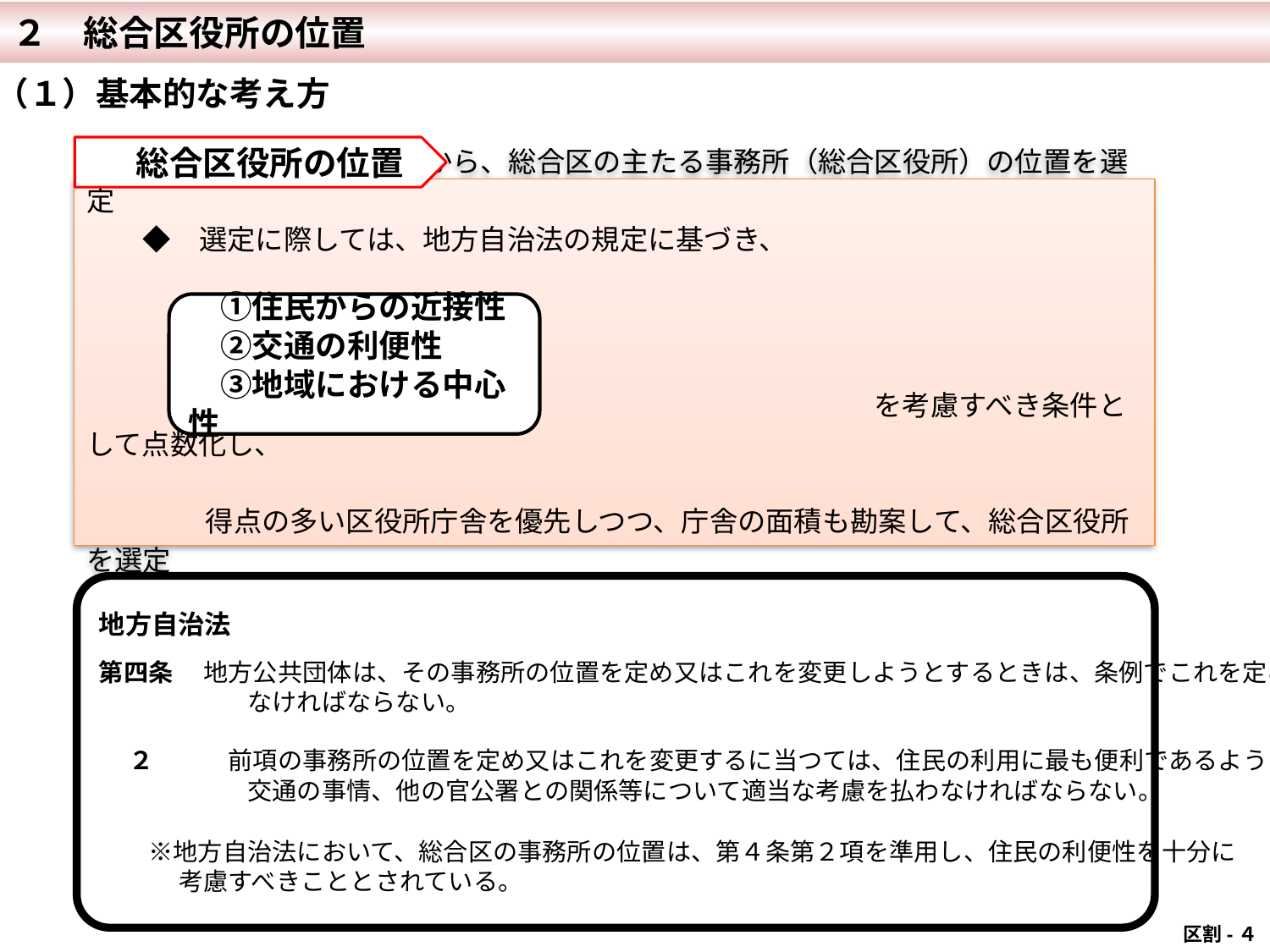

２　総合区役所の位置
（１）基本的な考え方
 　総合区役所の位置
　　◆　現在の区役所庁舎から、総合区の主たる事務所（総合区役所）の位置を選定
　　◆　選定に際しては、地方自治法の規定に基づき、

　　　　　　　　　　　　　　　　　　　　　　　　　　　　を考慮すべき条件として点数化し、

　　　　 得点の多い区役所庁舎を優先しつつ、庁舎の面積も勘案して、総合区役所を選定

　①住民からの近接性
　②交通の利便性
　③地域における中心性
地方自治法

第四条 　地方公共団体は、その事務所の位置を定め又はこれを変更しようとするときは、条例でこれを定め
　　　　　　なければならない。

　 ２　　　前項の事務所の位置を定め又はこれを変更するに当つては、住民の利用に最も便利であるように、
　　　　　　交通の事情、他の官公署との関係等について適当な考慮を払わなければならない。

　　※地方自治法において、総合区の事務所の位置は、第４条第２項を準用し、住民の利便性を十分に
　　　 考慮すべきこととされている。
 区割-４